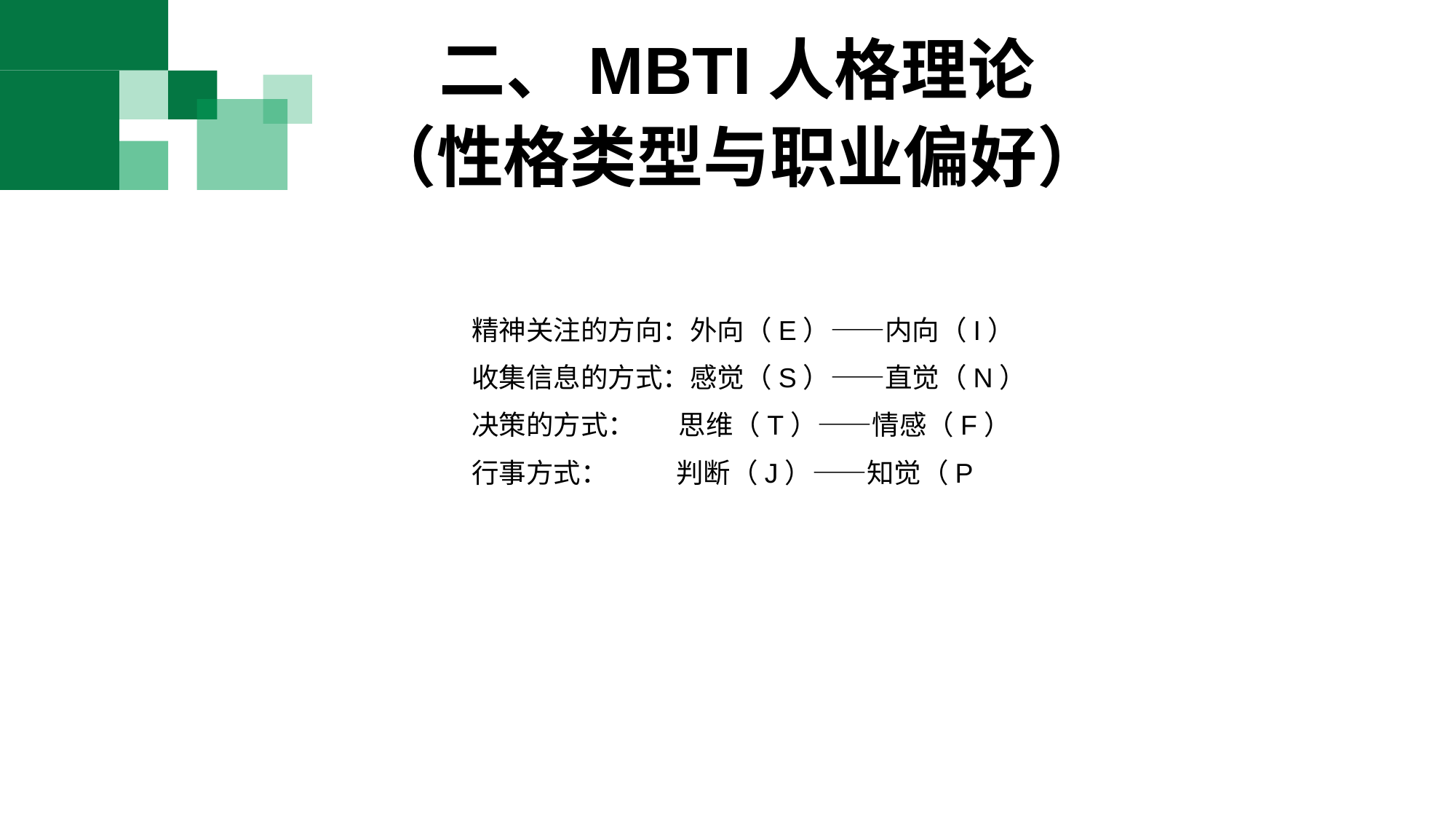

二、MBTI人格理论
（性格类型与职业偏好）

二、学业规划的特点是什么？
精神关注的方向：外向（E）——内向（I）
收集信息的方式：感觉（S）——直觉（N）
决策的方式：       思维（T）——情感（F）
行事方式：           判断（J）——知觉（P）